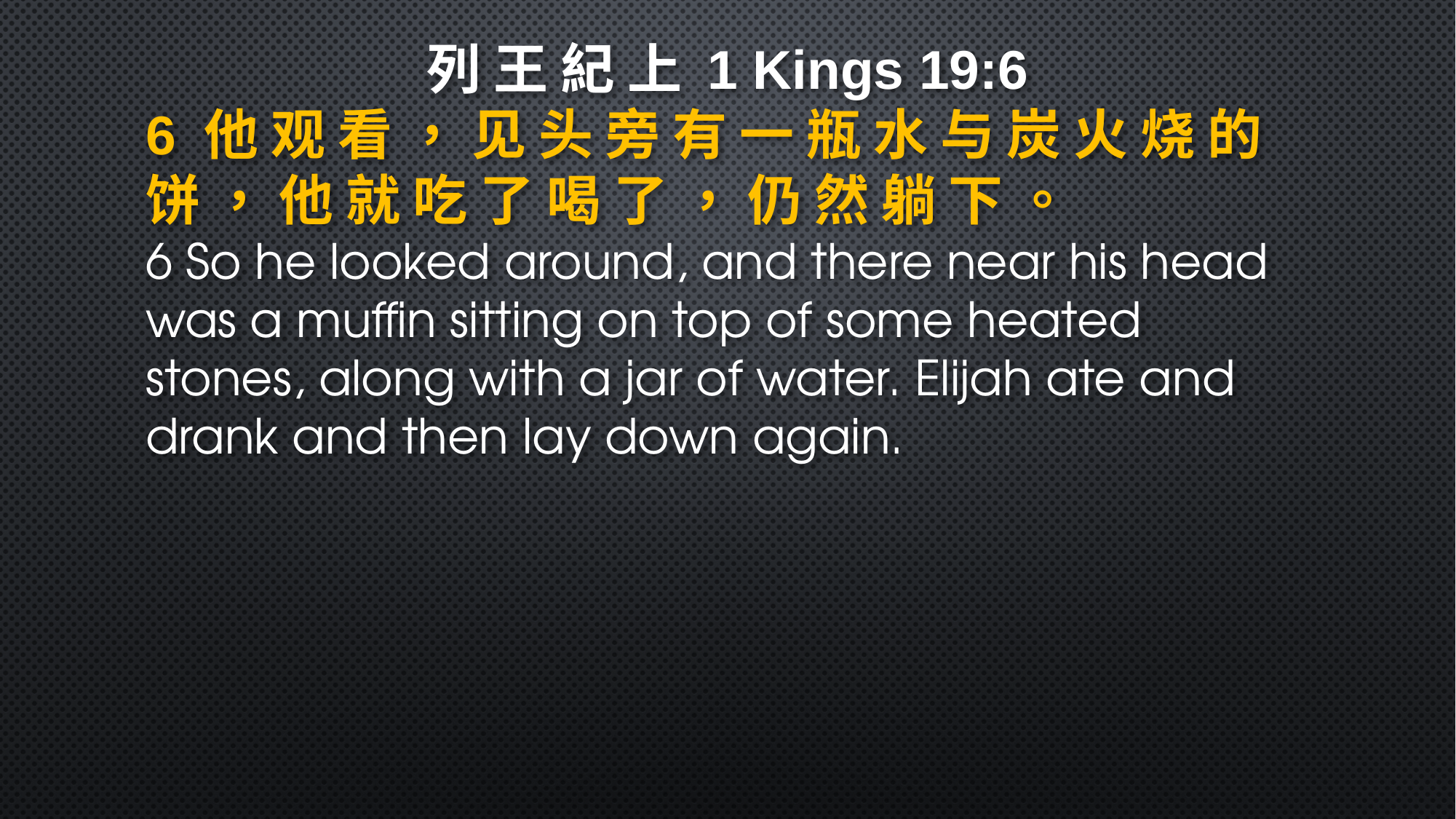

列 王 紀 上 1 Kings 19:6
6 他 观 看 ， 见 头 旁 有 一 瓶 水 与 炭 火 烧 的 饼 ， 他 就 吃 了 喝 了 ， 仍 然 躺 下 。
6 So he looked around, and there near his head was a muffin sitting on top of some heated stones, along with a jar of water. Elijah ate and drank and then lay down again.